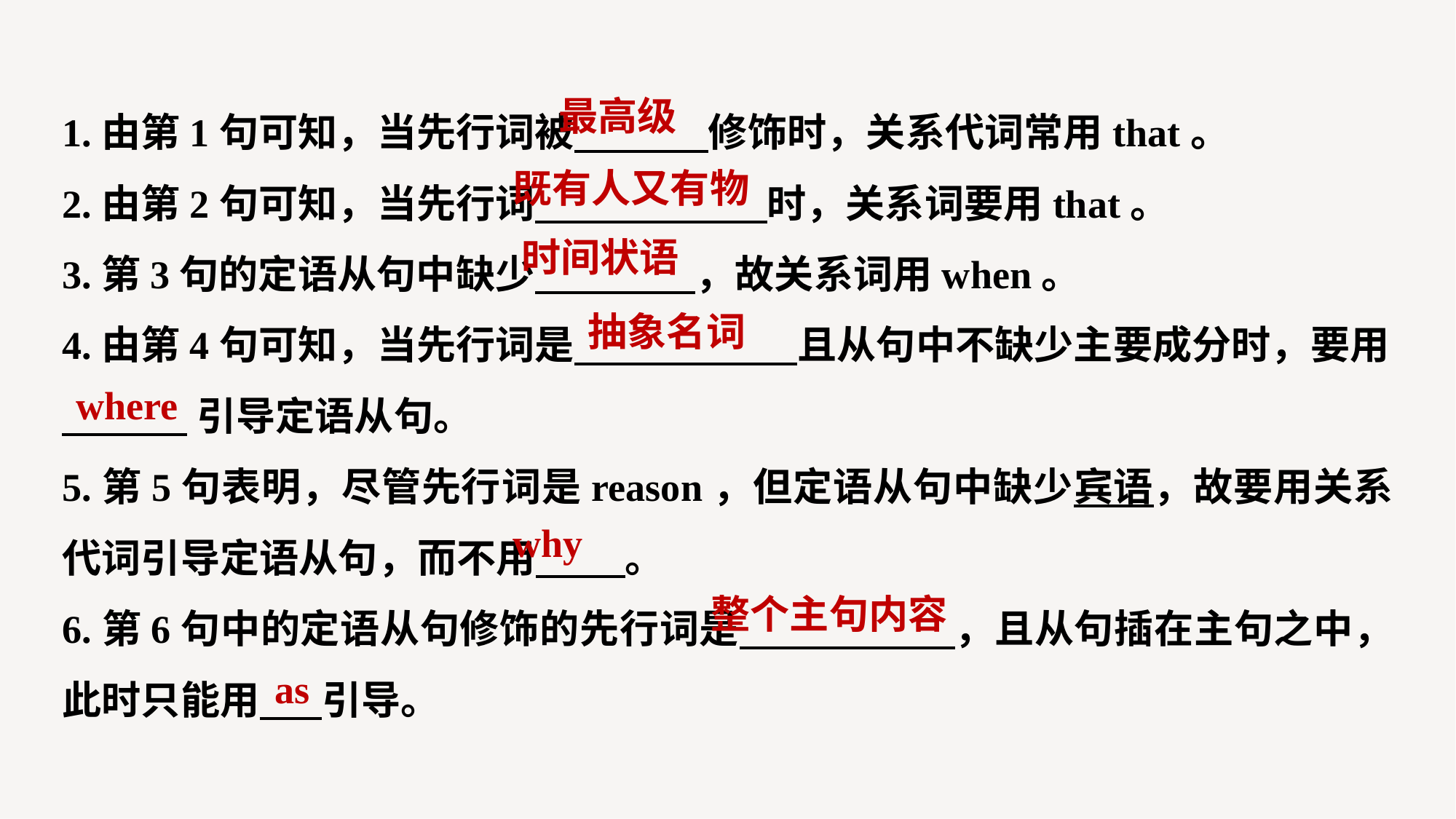

1.由第1句可知，当先行词被               修饰时，关系代词常用that。
2.由第2句可知，当先行词                          时，关系词要用that。
3.第3句的定语从句中缺少                  ，故关系词用when。
4.由第4句可知，当先行词是                         且从句中不缺少主要成分时，要用
              引导定语从句。
5.第5句表明，尽管先行词是reason，但定语从句中缺少宾语，故要用关系代词引导定语从句，而不用          。
6.第6句中的定语从句修饰的先行词是                       ，且从句插在主句之中，此时只能用       引导。
最高级
既有人又有物
时间状语
抽象名词
where
why
整个主句内容
as